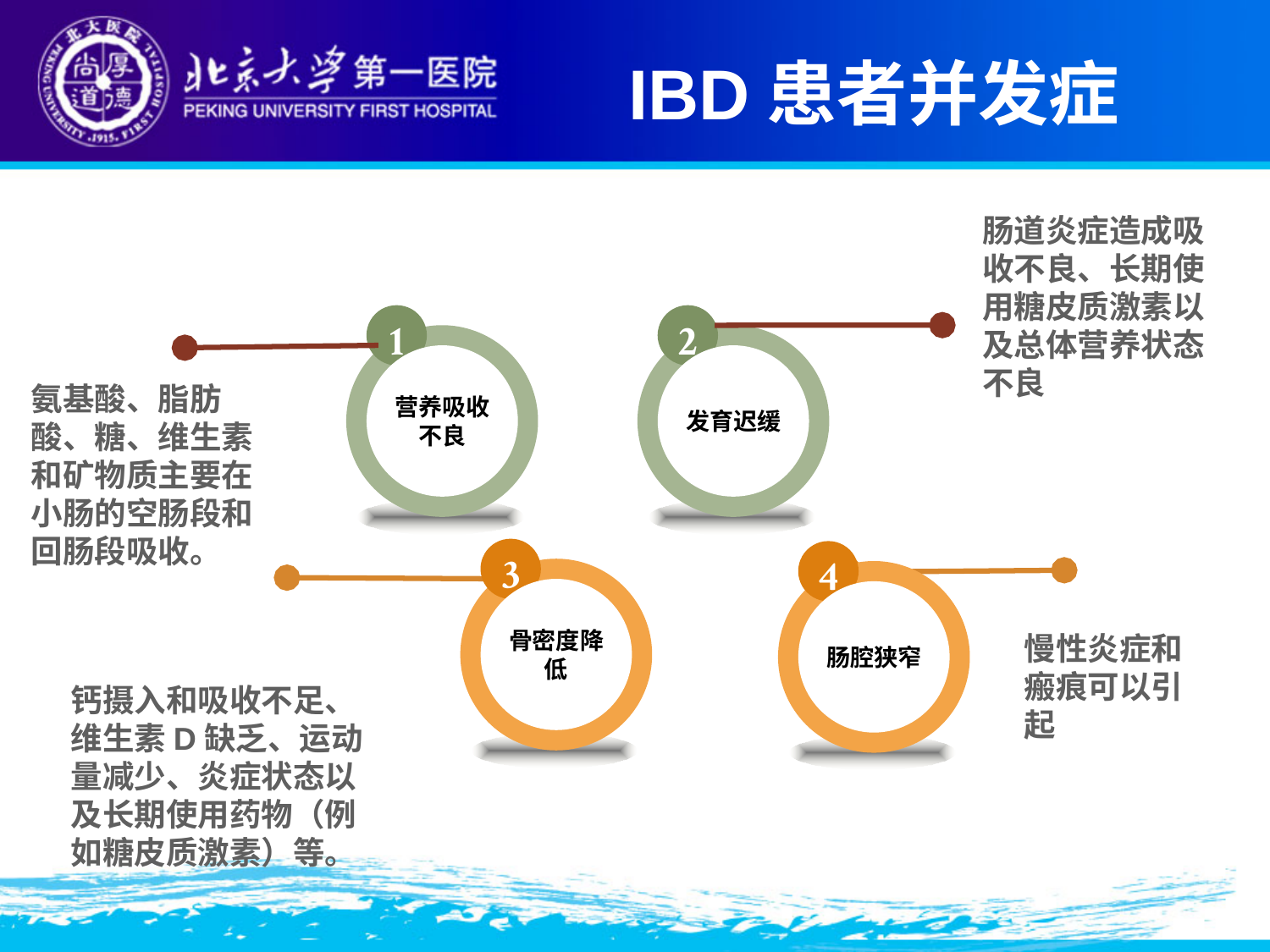

IBD患者并发症
肠道炎症造成吸
收不良、长期使
用糖皮质激素以
及总体营养状态
不良
1

营养吸收不良

2

发育迟缓

肠道炎症造成吸
收不良、长期使
用糖皮质激素以
及总体营养状态
不良
氨基酸、脂肪酸、糖、维生素和矿物质主要在小肠的空肠段和回肠段吸收。
氨基酸、脂肪酸、糖、维生素和矿物质主要在小肠的空肠段和回肠段吸收。
3

骨密度降低

4

肠腔狭窄

慢性炎症和
瘢痕可以引
起
钙摄入和吸收不足、维生素D缺乏、运动量减少、炎症状态以及长期使用药物（例如糖皮质激素）等。
慢性炎症和
瘢痕可以引
起